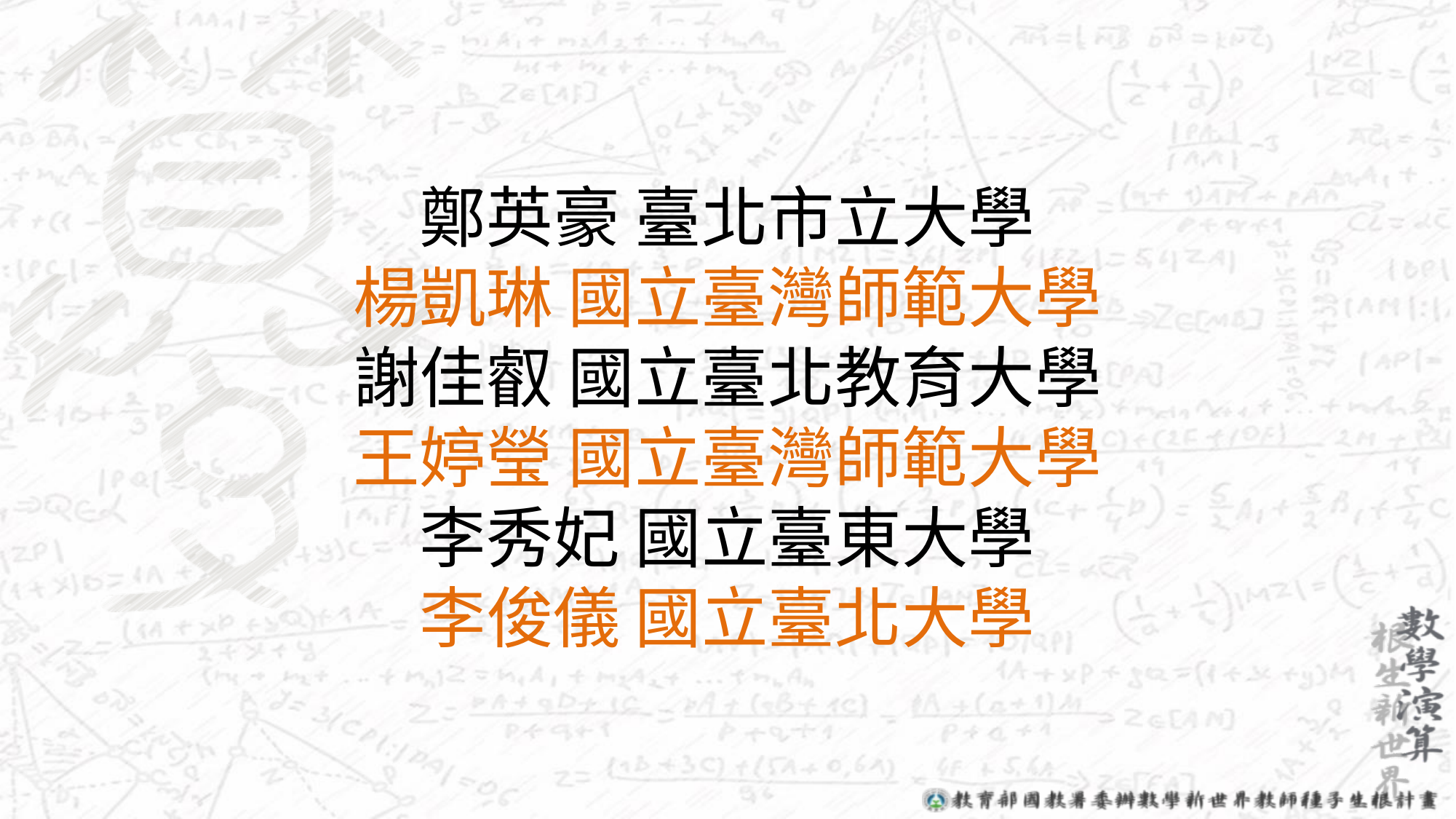

# 鄭英豪 臺北市立大學 楊凱琳 國立臺灣師範大學 謝佳叡 國立臺北教育大學 王婷瑩 國立臺灣師範大學 李秀妃 國立臺東大學 李俊儀 國立臺北大學